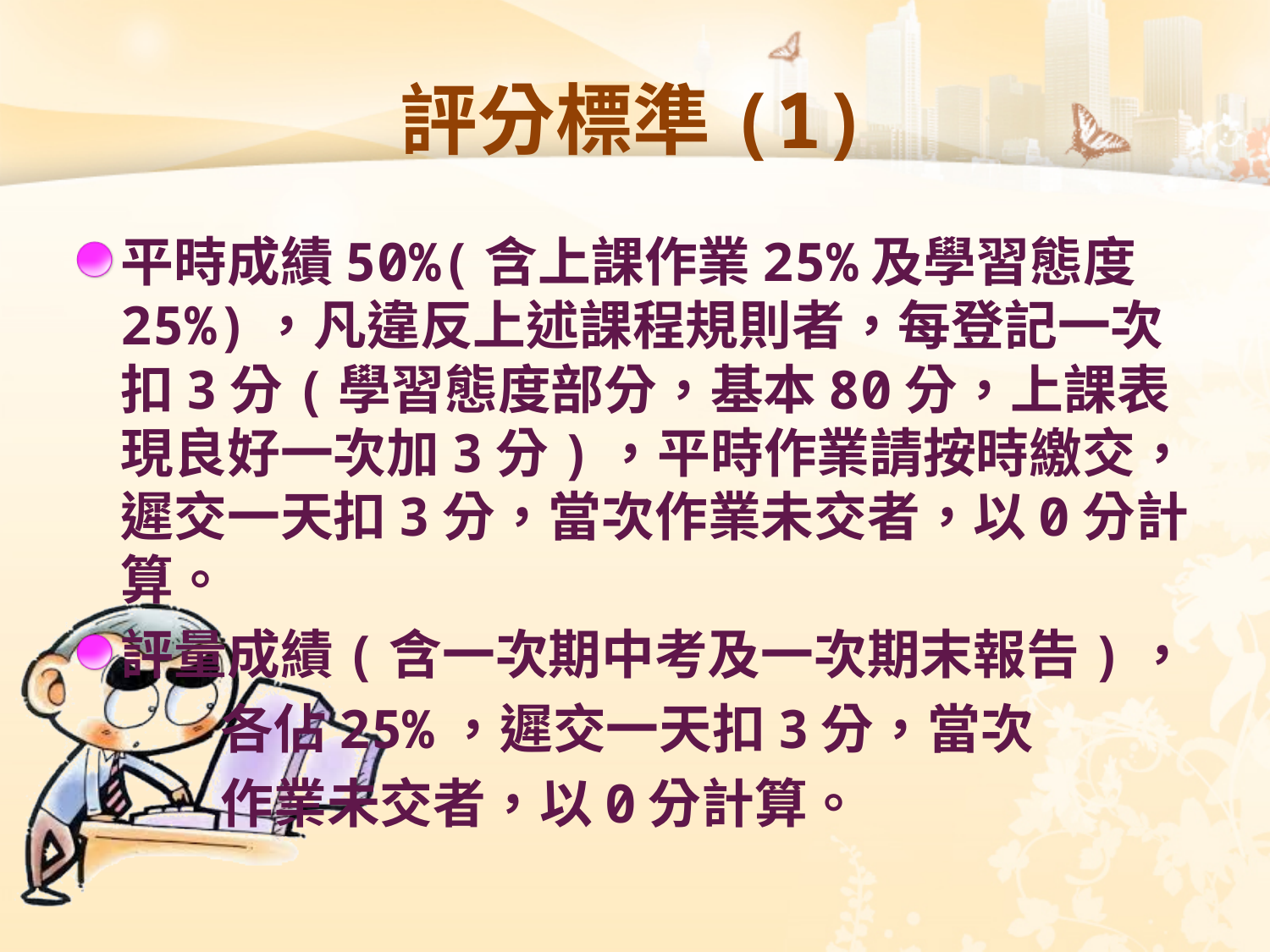

# 評分標準(1)
平時成績50%(含上課作業25%及學習態度25%)，凡違反上述課程規則者，每登記一次扣3分(學習態度部分，基本80分，上課表現良好一次加3分)，平時作業請按時繳交，遲交一天扣3分，當次作業未交者，以0分計算。
評量成績(含一次期中考及一次期末報告)，
           各佔25%，遲交一天扣3分，當次
           作業未交者，以0分計算。